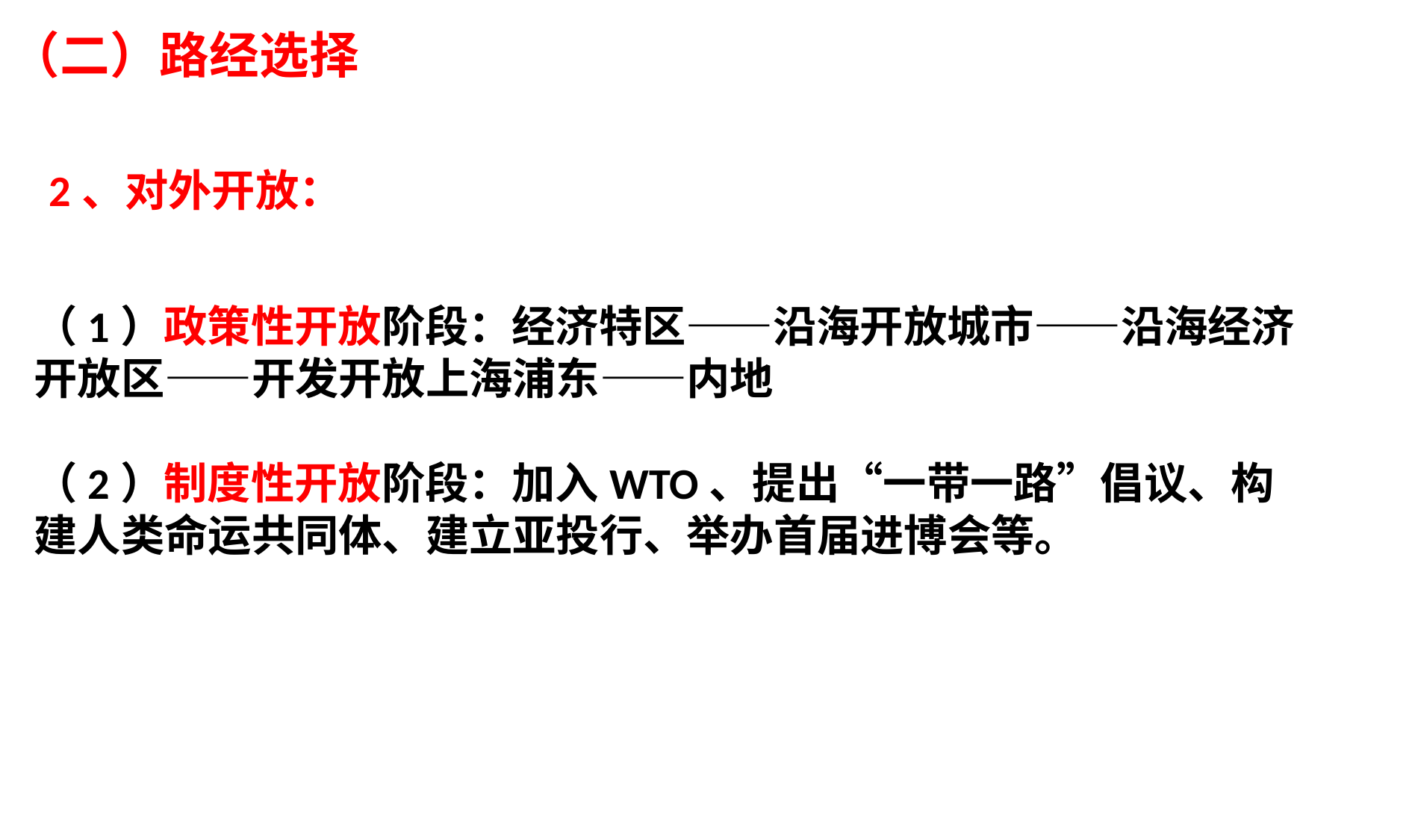

（二）路经选择
2、对外开放：
（1）政策性开放阶段：经济特区——沿海开放城市——沿海经济开放区——开发开放上海浦东——内地

（2）制度性开放阶段：加入WTO、提出“一带一路”倡议、构建人类命运共同体、建立亚投行、举办首届进博会等。